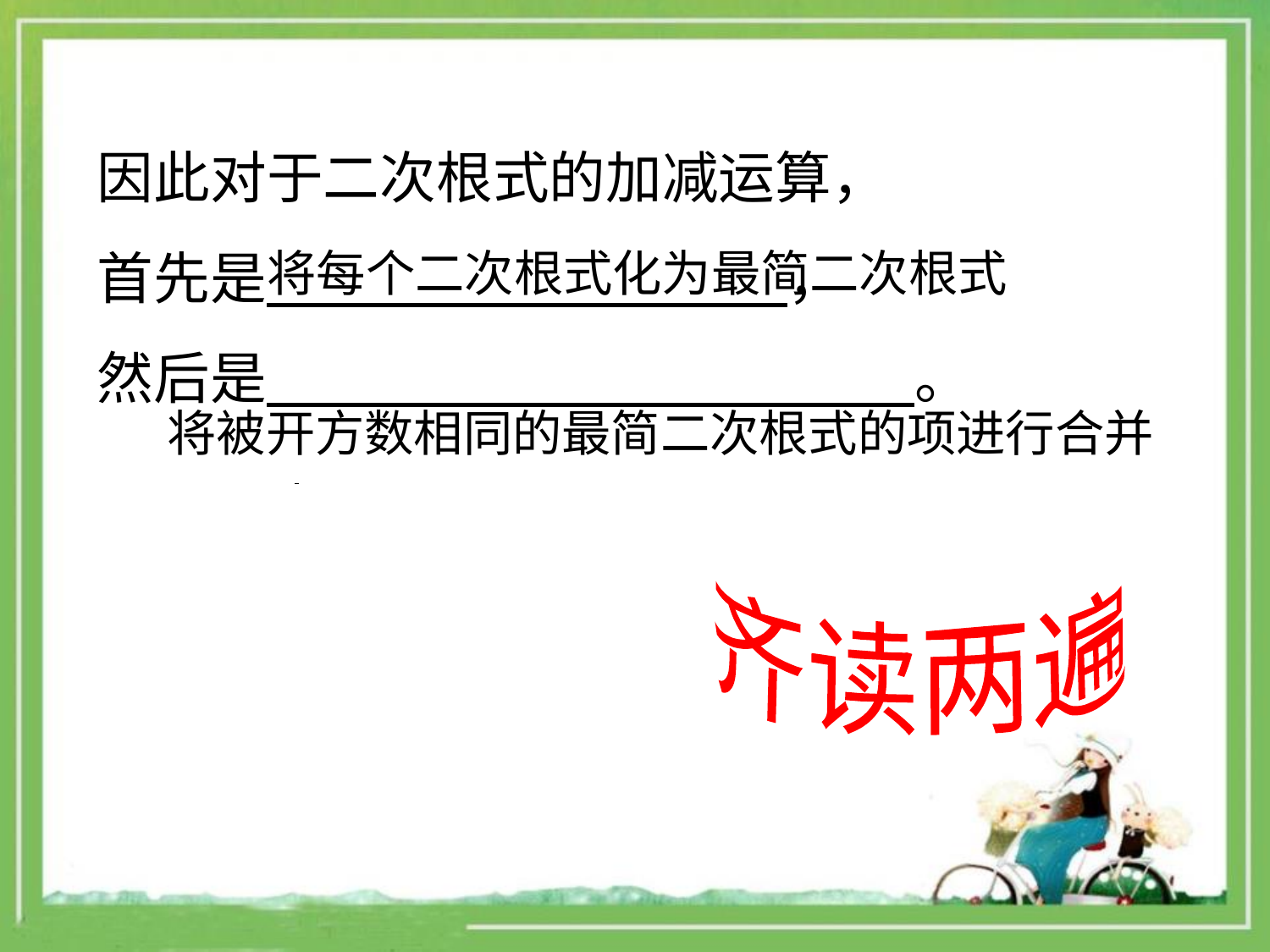

因此对于二次根式的加减运算，
首先是                                         ，
将每个二次根式化为最简二次根式
然后是                                                   。
将被开方数相同的最简二次根式的项进行合并

齐读两遍